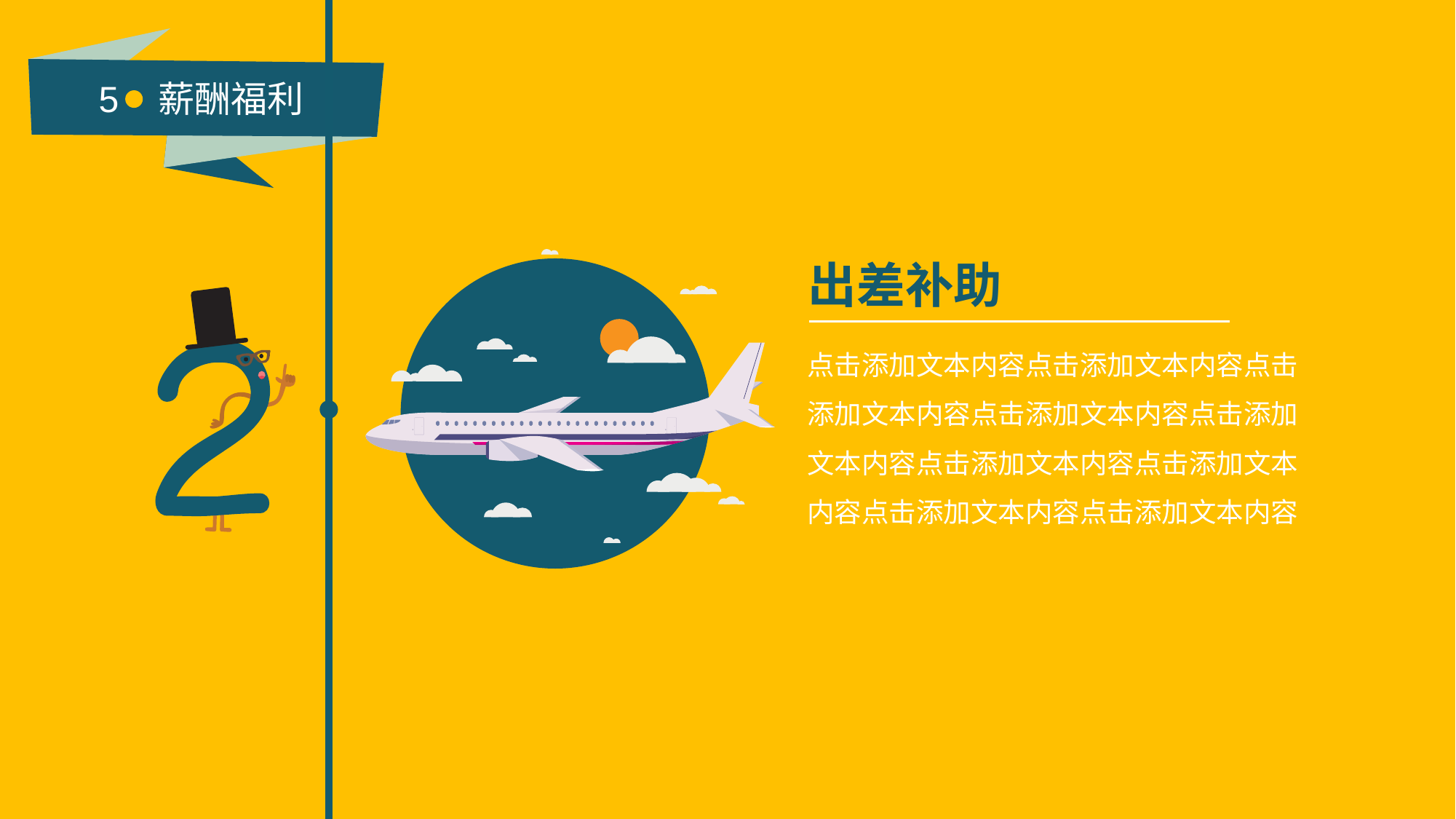

5   薪酬福利

出差补助

点击添加文本内容点击添加文本内容点击添加文本内容点击添加文本内容点击添加文本内容点击添加文本内容点击添加文本内容点击添加文本内容点击添加文本内容